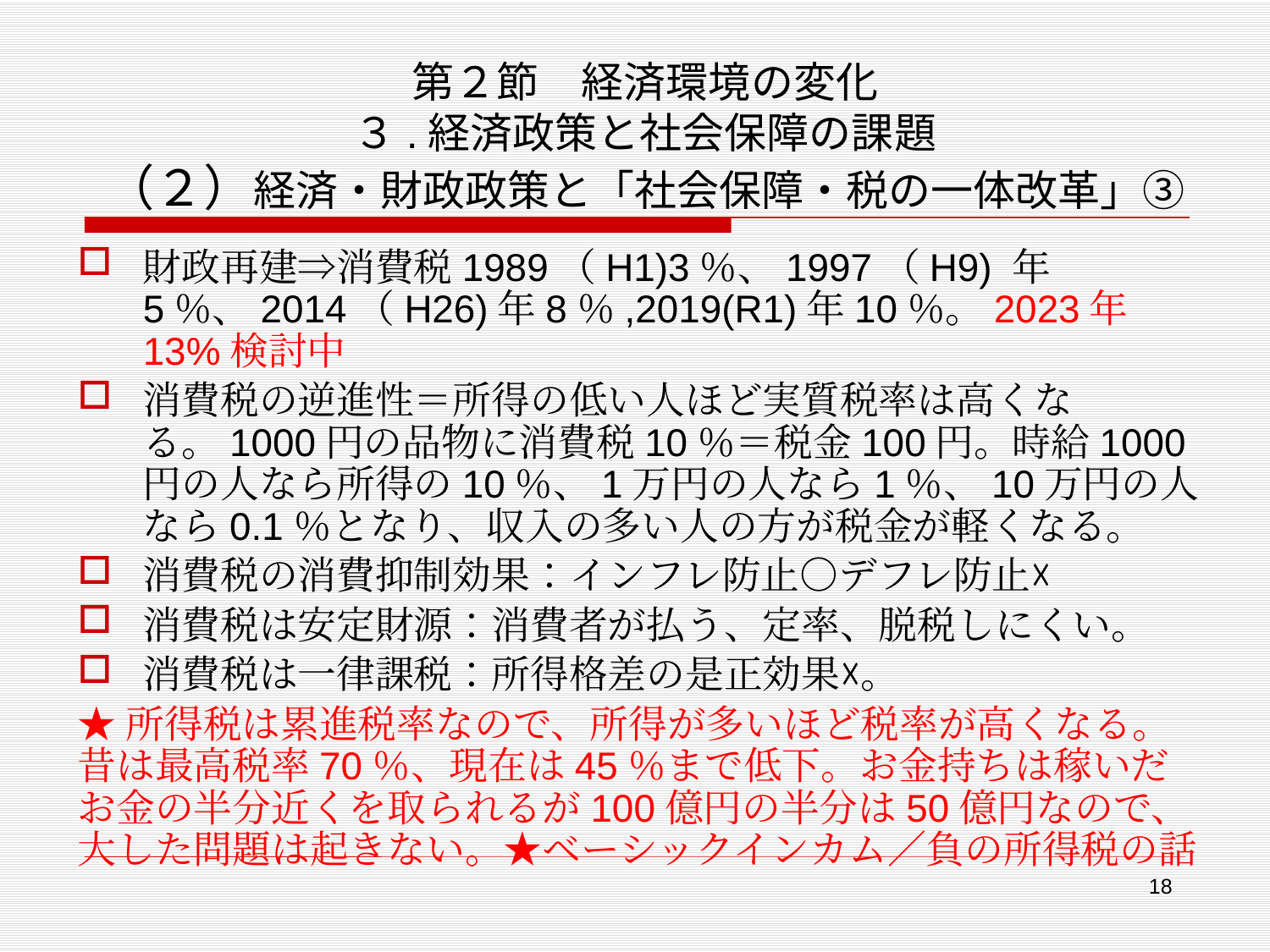

# 第２節　経済環境の変化 ３.経済政策と社会保障の課題 （２）経済・財政政策と「社会保障・税の一体改革」③
財政再建⇒消費税1989（H1)3％、1997（H9) 年5％、2014（H26)年8％,2019(R1)年10％。2023年13%検討中
消費税の逆進性＝所得の低い人ほど実質税率は高くなる。1000円の品物に消費税10％＝税金100円。時給1000円の人なら所得の10％、1万円の人なら1％、10万円の人なら0.1％となり、収入の多い人の方が税金が軽くなる。
消費税の消費抑制効果：インフレ防止○デフレ防止☓
消費税は安定財源：消費者が払う、定率、脱税しにくい。
消費税は一律課税：所得格差の是正効果☓。
★所得税は累進税率なので、所得が多いほど税率が高くなる。昔は最高税率70％、現在は45％まで低下。お金持ちは稼いだお金の半分近くを取られるが100億円の半分は50億円なので、大した問題は起きない。★ベーシックインカム／負の所得税の話

18